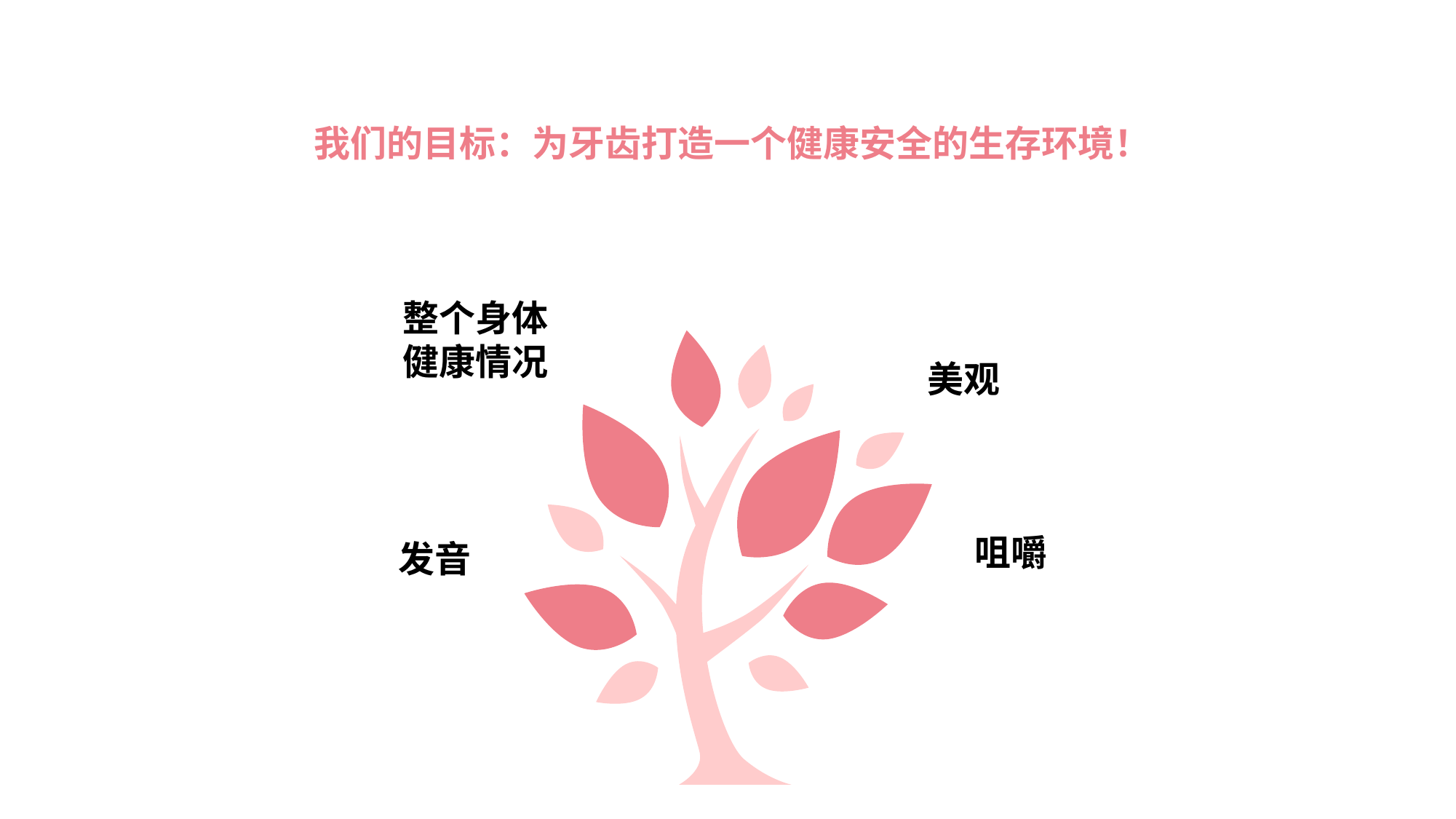

我们的目标：为牙齿打造一个健康安全的生存环境！

整个身体
健康情况

美观
咀嚼
发音